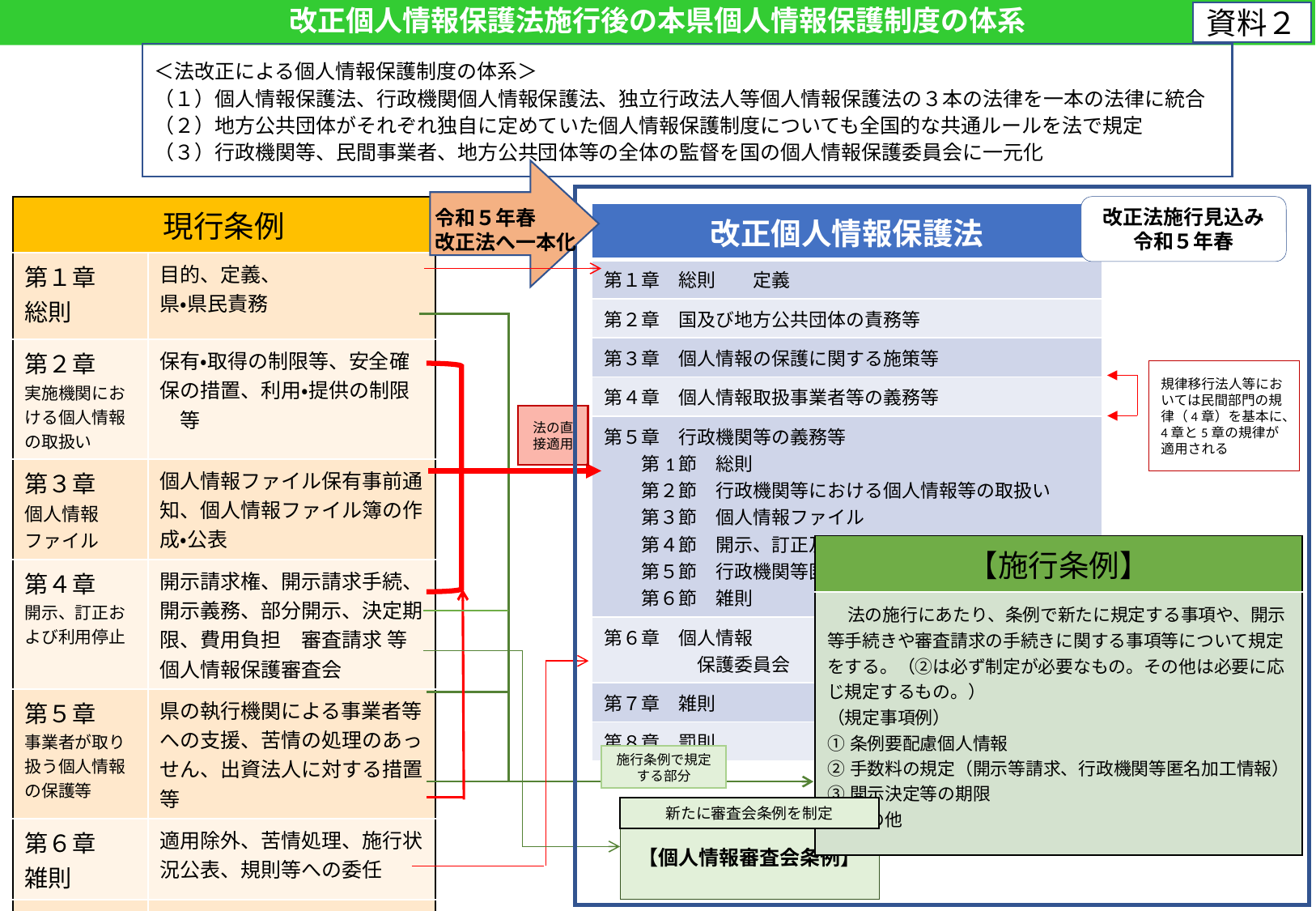

# 改正個人情報保護法施行後の本県個人情報保護制度の体系
資料２
＜法改正による個人情報保護制度の体系＞
（１）個人情報保護法、行政機関個人情報保護法、独立行政法人等個人情報保護法の３本の法律を一本の法律に統合
（２）地方公共団体がそれぞれ独自に定めていた個人情報保護制度についても全国的な共通ルールを法で規定
（３）行政機関等、民間事業者、地方公共団体等の全体の監督を国の個人情報保護委員会に一元化

改正法施行見込み
令和５年春
| 現行条例 |  |
| --- | --- |
| 第１章 総則 | 目的、定義、 県・県民責務 |
| 第２章 実施機関における個人情報の取扱い | 保有・取得の制限等、安全確保の措置、利用・提供の制限　等 |
| 第３章 個人情報ファイル | 個人情報ファイル保有事前通知、個人情報ファイル簿の作成・公表 |
| 第４章 開示、訂正および利用停止 | 開示請求権、開示請求手続、開示義務、部分開示、決定期限、費用負担　審査請求 等 個人情報保護審査会 |
| 第５章 事業者が取り扱う個人情報の保護等 | 県の執行機関による事業者等への支援、苦情の処理のあっせん、出資法人に対する措置等 |
| 第６章 雑則 | 適用除外、苦情処理、施行状況公表、規則等への委任 |
| 第７章 罰則 |  |
令和５年春
改正法へ一本化
| 改正個人情報保護法 |
| --- |
| 第１章　総則　　定義 |
| 第２章　国及び地方公共団体の責務等 |
| 第３章　個人情報の保護に関する施策等 |
| 第４章　個人情報取扱事業者等の義務等 |
| 第５章　行政機関等の義務等 　　第1節　総則 　　第２節　行政機関等における個人情報等の取扱い 　　第３節　個人情報ファイル 　　第４節　開示、訂正及び利用停止 　　第５節　行政機関等匿名加工情報の提供等 　　第６節　雑則 |
| 第６章　個人情報 　　　　　保護委員会 |
| 第７章　雑則 |
| 第８章　罰則 |
規律移行法人等においては民間部門の規律（4章）を基本に、4章と5章の規律が適用される

法の直接適用
| 【施行条例】 |
| --- |
| 法の施行にあたり、条例で新たに規定する事項や、開示等手続きや審査請求の手続きに関する事項等について規定をする。（②は必ず制定が必要なもの。その他は必要に応じ規定するもの。） （規定事項例） ①条例要配慮個人情報 ②手数料の規定（開示等請求、行政機関等匿名加工情報） ③開示決定等の期限 ④その他 |
施行条例で規定する部分
新たに審査会条例を制定
【個人情報審査会条例】